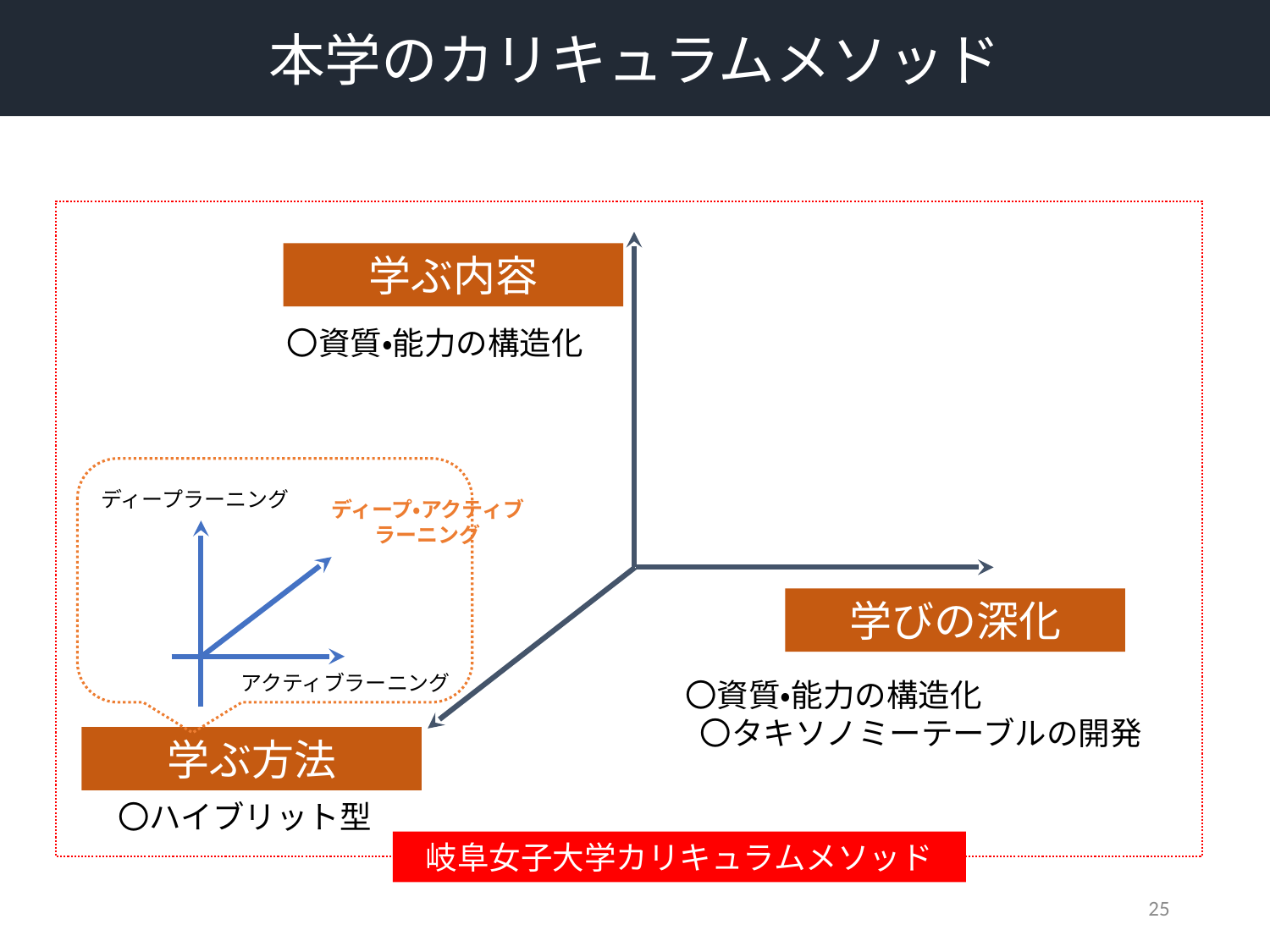

本学のカリキュラムメソッド

学ぶ内容
〇資質・能力の構造化

ディープラーニング
ディープ・アクティブ
ラーニング
学びの深化
アクティブラーニング
〇資質・能力の構造化
 〇タキソノミーテーブルの開発
学ぶ方法
〇ハイブリット型
岐阜女子大学カリキュラムメソッド
25